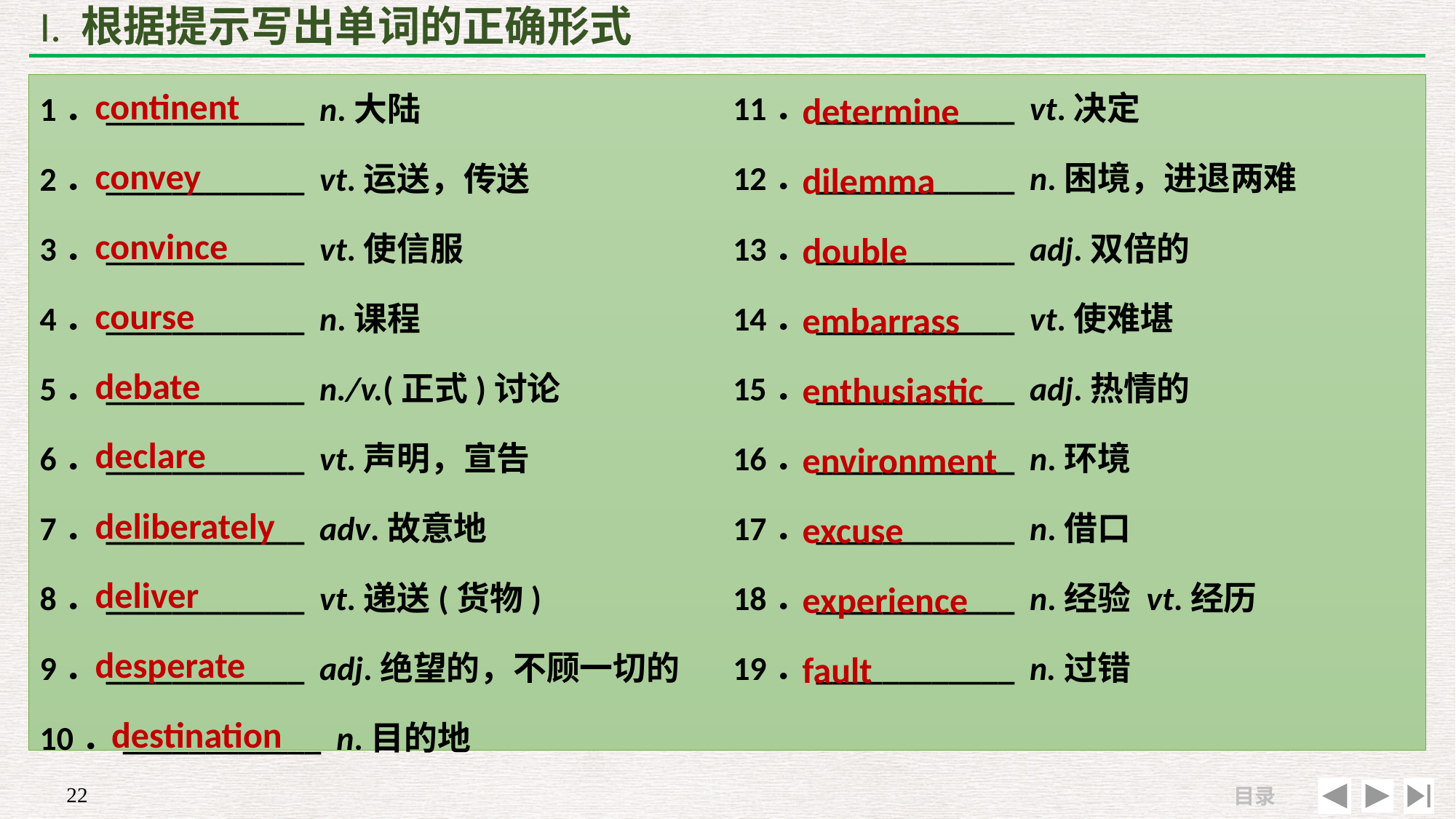

# I. 根据提示写出单词的正确形式
continent
convey
convince
course
debate
declare
deliberately
deliver
desperate
  destination
determine
dilemma
double
embarrass
enthusiastic
environment
excuse
experience
fault
1．____________  n.大陆
2．____________  vt.运送，传送
3．____________  vt.使信服
4．____________  n.课程
5．____________  n./v.(正式)讨论
6．____________  vt.声明，宣告
7．____________  adv.故意地
8．____________  vt.递送(货物)
9．____________  adj.绝望的，不顾一切的
10．____________  n.目的地
11．____________  vt.决定
12．____________  n.困境，进退两难
13．____________  adj.双倍的
14．____________  vt.使难堪
15．____________  adj.热情的
16．____________  n.环境
17．____________  n.借口
18．____________  n.经验 vt.经历
19．____________  n.过错